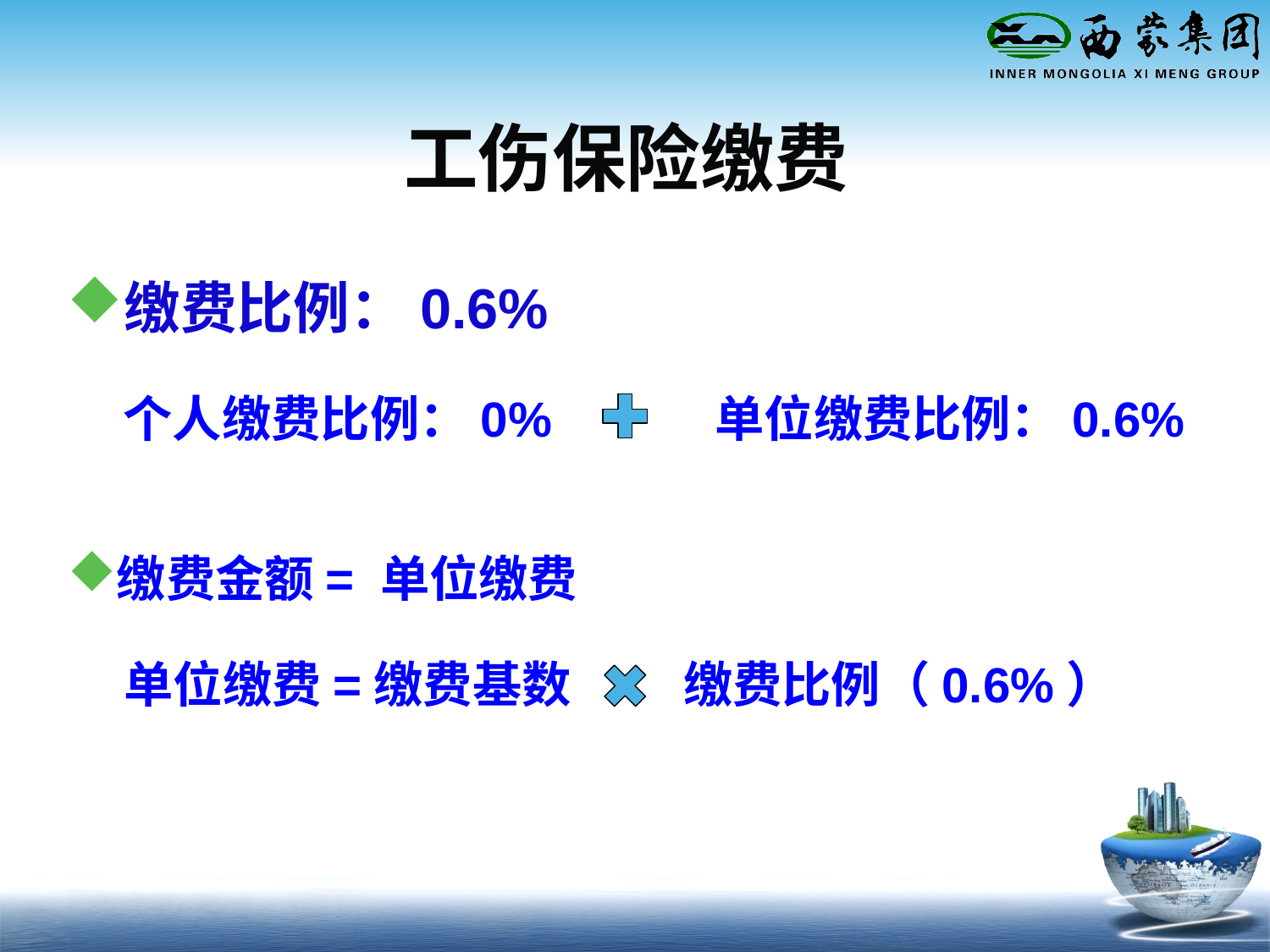

工伤保险缴费

缴费比例：0.6%

    个人缴费比例：0%           单位缴费比例：0.6%

缴费金额= 单位缴费

    单位缴费=缴费基数          缴费比例（0.6%）